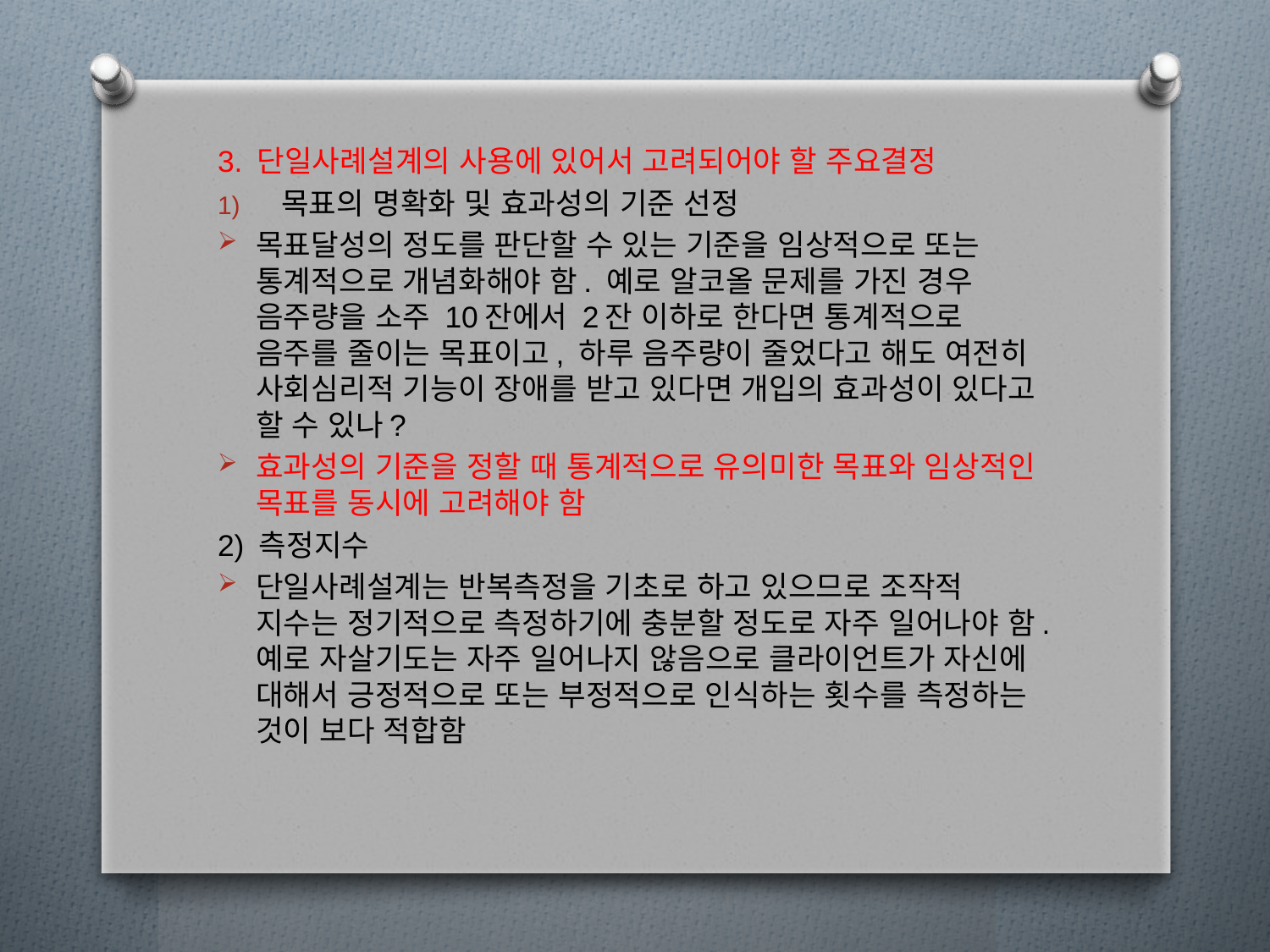

3. 단일사례설계의 사용에 있어서 고려되어야 할 주요결정
목표의 명확화 및 효과성의 기준 선정
목표달성의 정도를 판단할 수 있는 기준을 임상적으로 또는 통계적으로 개념화해야 함. 예로 알코올 문제를 가진 경우 음주량을 소주 10잔에서 2잔 이하로 한다면 통계적으로 음주를 줄이는 목표이고, 하루 음주량이 줄었다고 해도 여전히 사회심리적 기능이 장애를 받고 있다면 개입의 효과성이 있다고 할 수 있나?
효과성의 기준을 정할 때 통계적으로 유의미한 목표와 임상적인 목표를 동시에 고려해야 함
2) 측정지수
단일사례설계는 반복측정을 기초로 하고 있으므로 조작적 지수는 정기적으로 측정하기에 충분할 정도로 자주 일어나야 함. 예로 자살기도는 자주 일어나지 않음으로 클라이언트가 자신에 대해서 긍정적으로 또는 부정적으로 인식하는 횟수를 측정하는 것이 보다 적합함